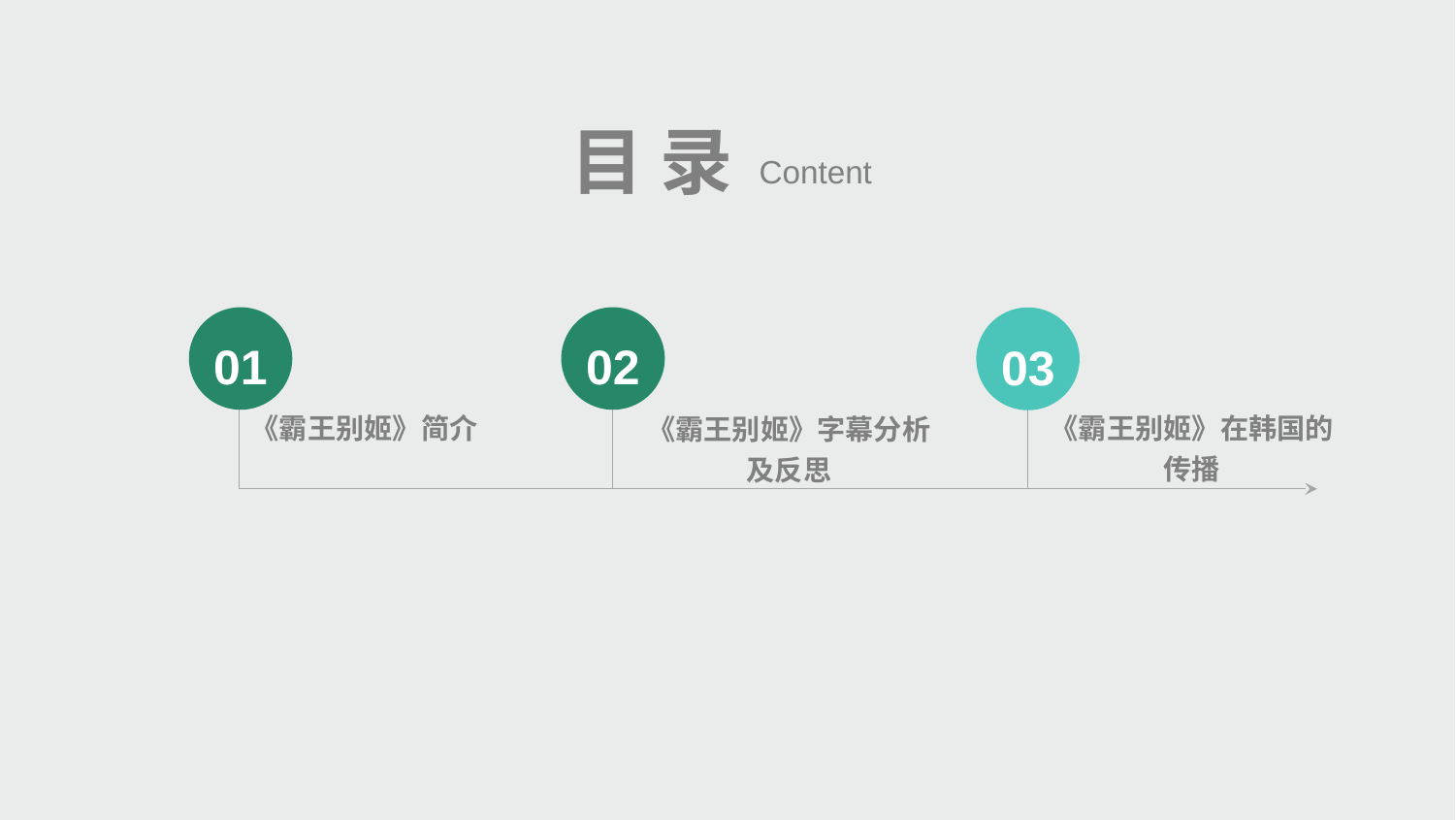

目 录
Content

01

02

03
《霸王别姬》简介
《霸王别姬》在韩国的传播
《霸王别姬》字幕分析及反思